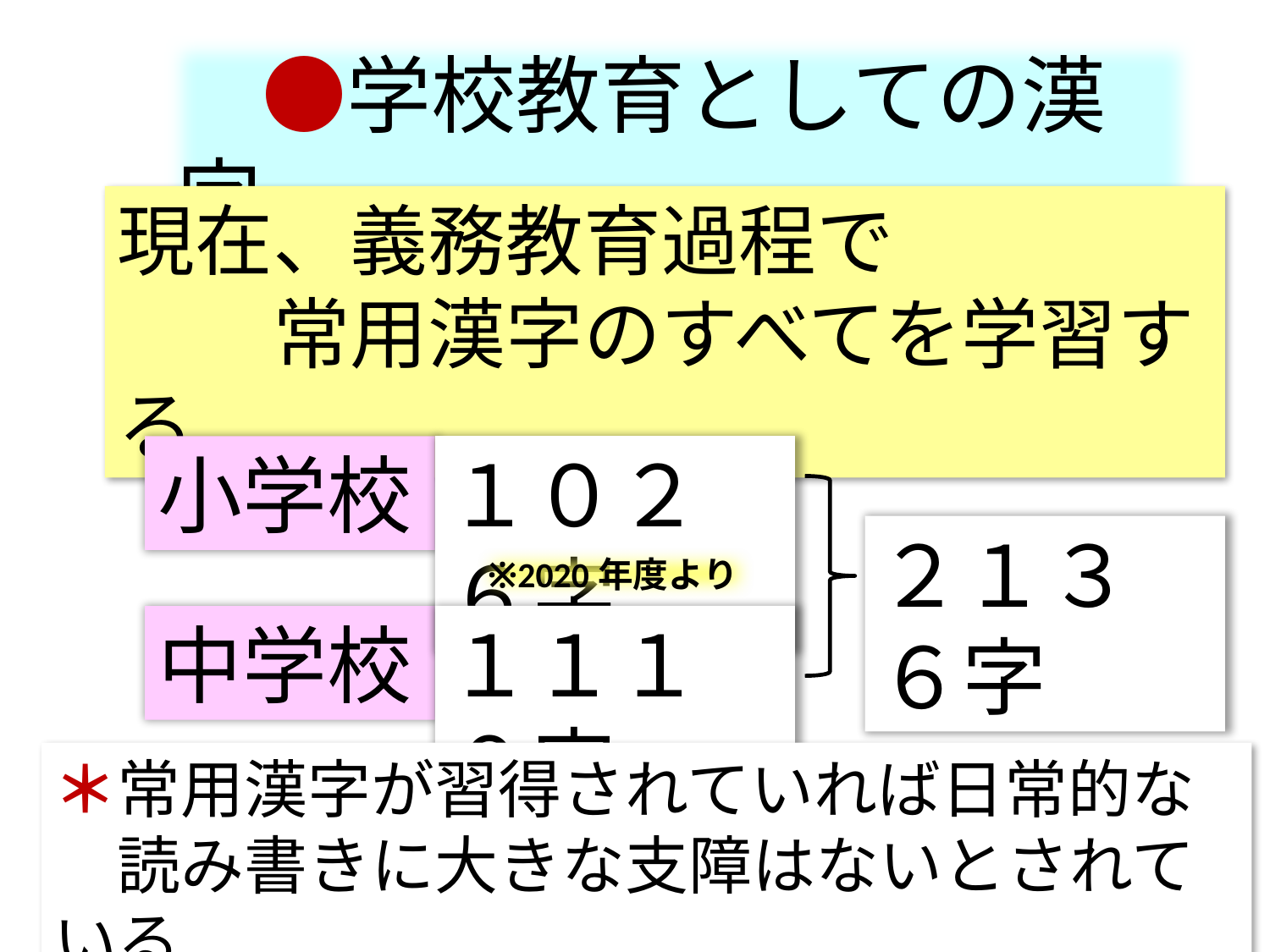

●学校教育としての漢字
現在、義務教育過程で
　　常用漢字のすべてを学習する
小学校
１０２６字

２１３６字
※2020年度より
中学校
１１１０字
＊常用漢字が習得されていれば日常的な
　読み書きに大きな支障はないとされている